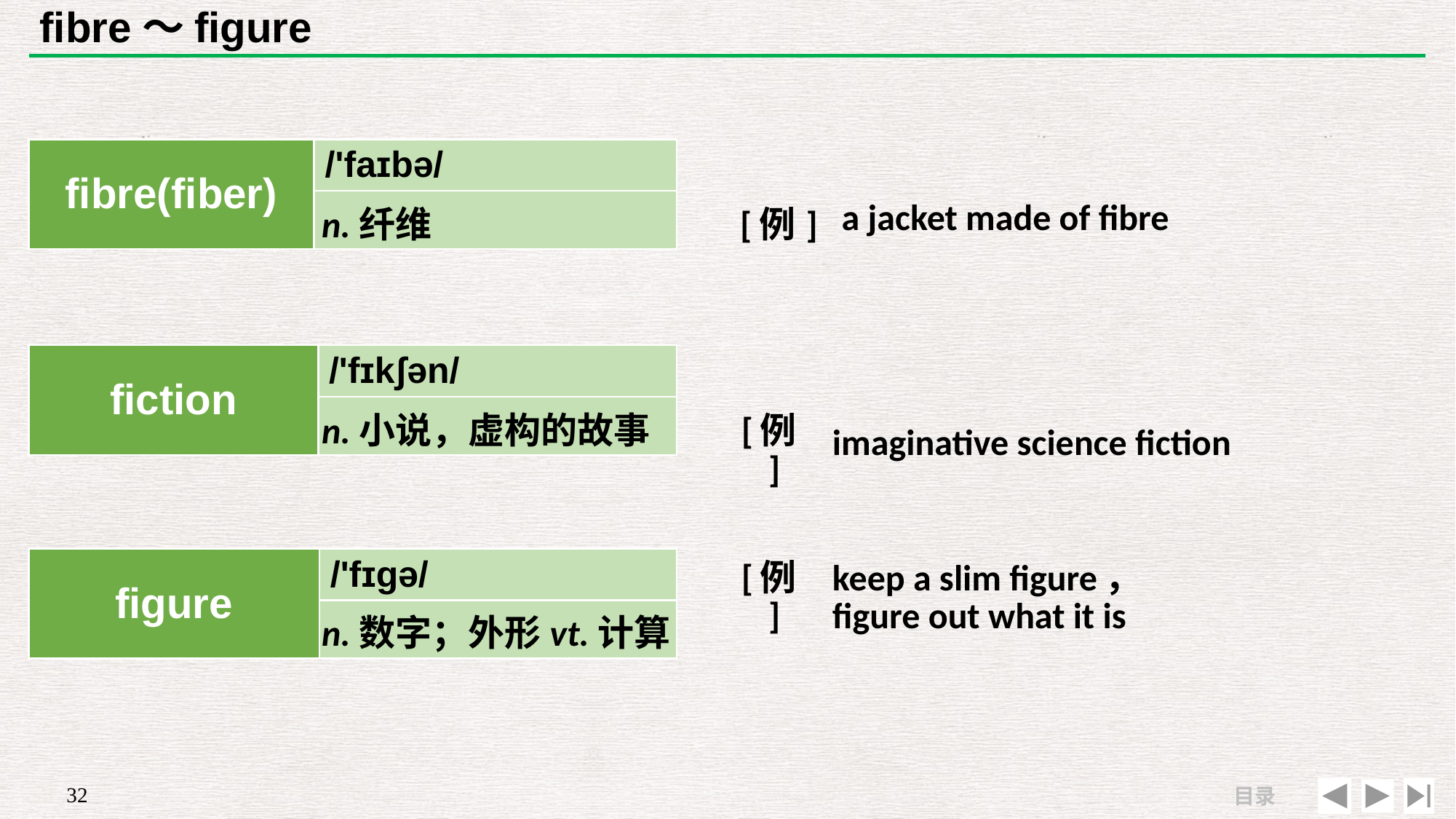

# fibre～figure

| fibre(fiber) | /'faɪbə/ |
| --- | --- |
|  |  |
|  |  |
| --- | --- |
| [例] | a jacket made of fibre |
n.纤维
| fiction | /'fɪkʃən/ |
| --- | --- |
|  |  |
|  |  |
| --- | --- |
| [例] | imaginative science fiction |
n.小说，虚构的故事
|  |  |
| --- | --- |
| [例] | keep a slim figure， figure out what it is |
| figure | /'fɪɡə/ |
| --- | --- |
|  |  |
n.数字；外形vt.计算